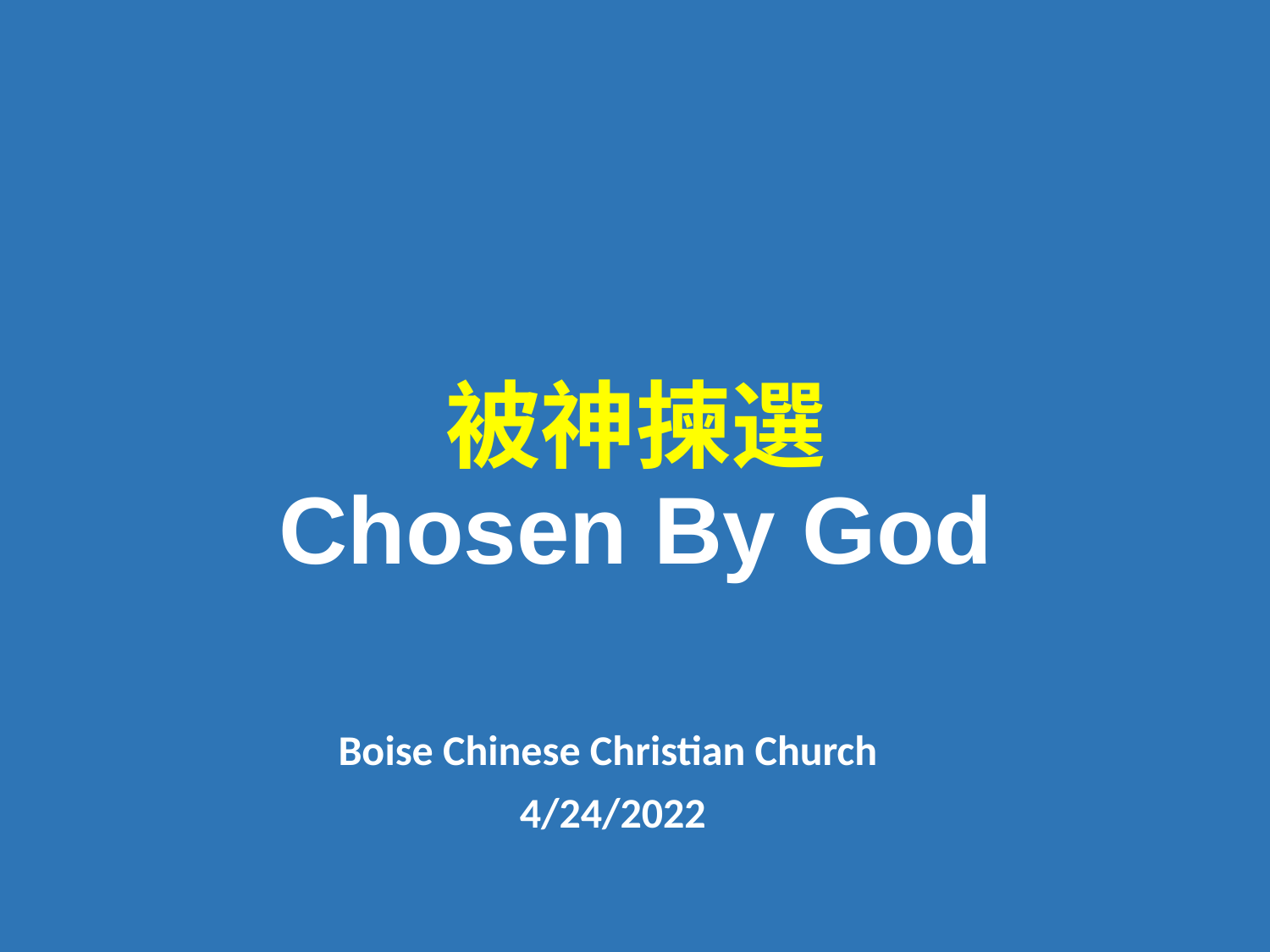

# 被神揀選 Chosen By God
Boise Chinese Christian Church
4/24/2022